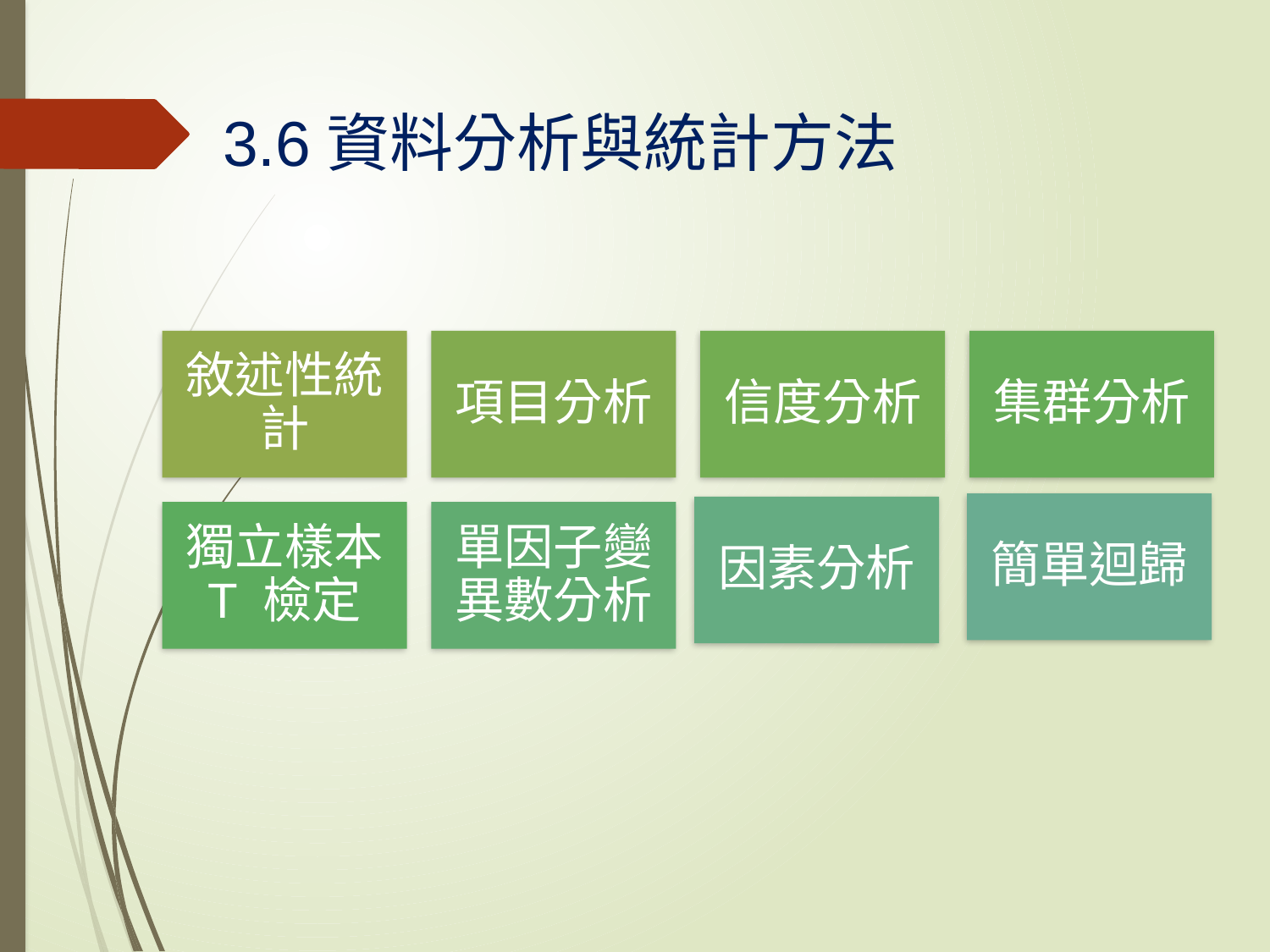

# 3.6資料分析與統計方法
敘述性統計
項目分析
信度分析
集群分析
獨立樣本 T 檢定
單因子變異數分析
因素分析
簡單迴歸